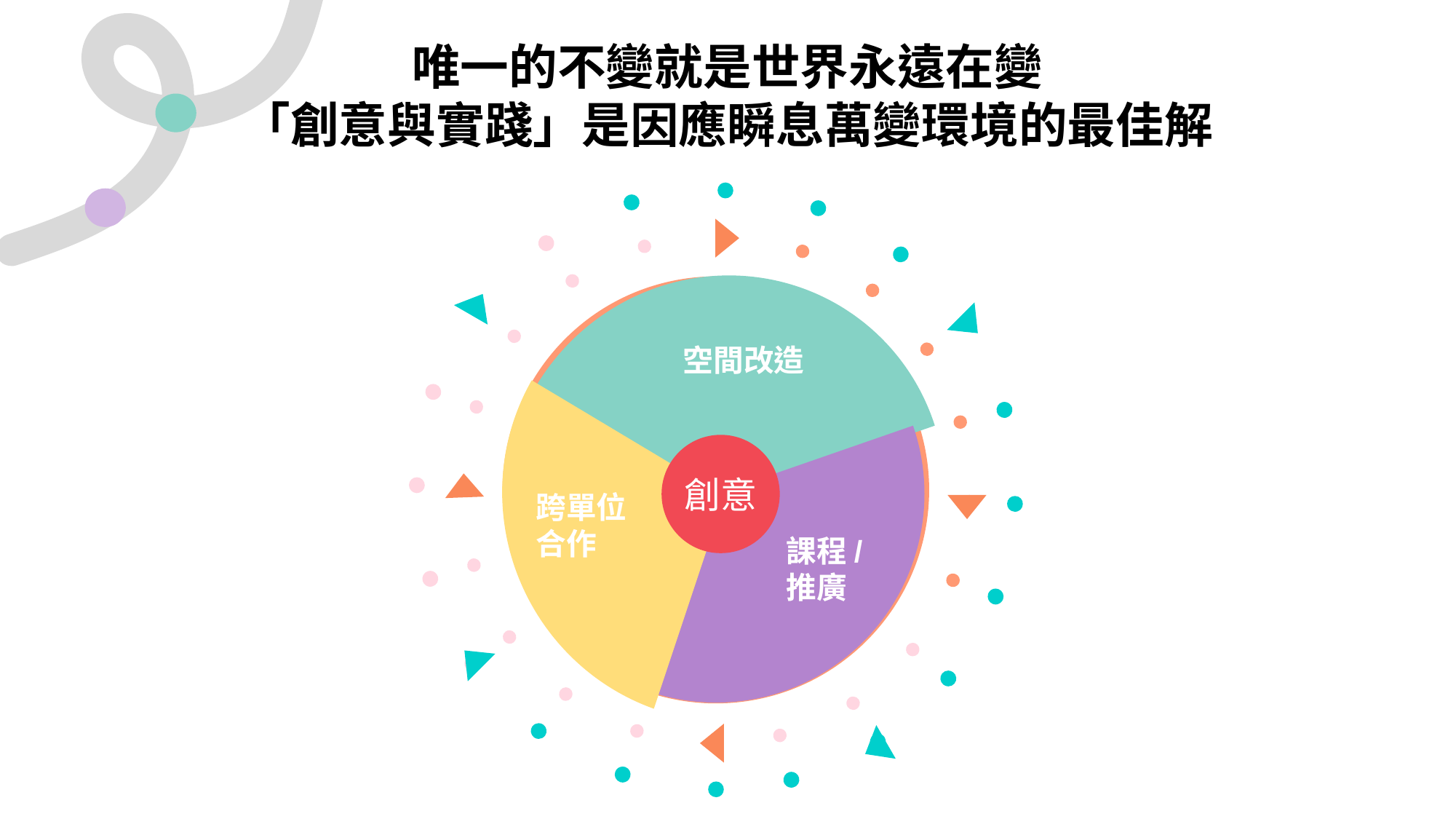

# 唯一的不變就是世界永遠在變 「創意與實踐」是因應瞬息萬變環境的最佳解

空間改造
跨單位合作
課程/
推廣

創意